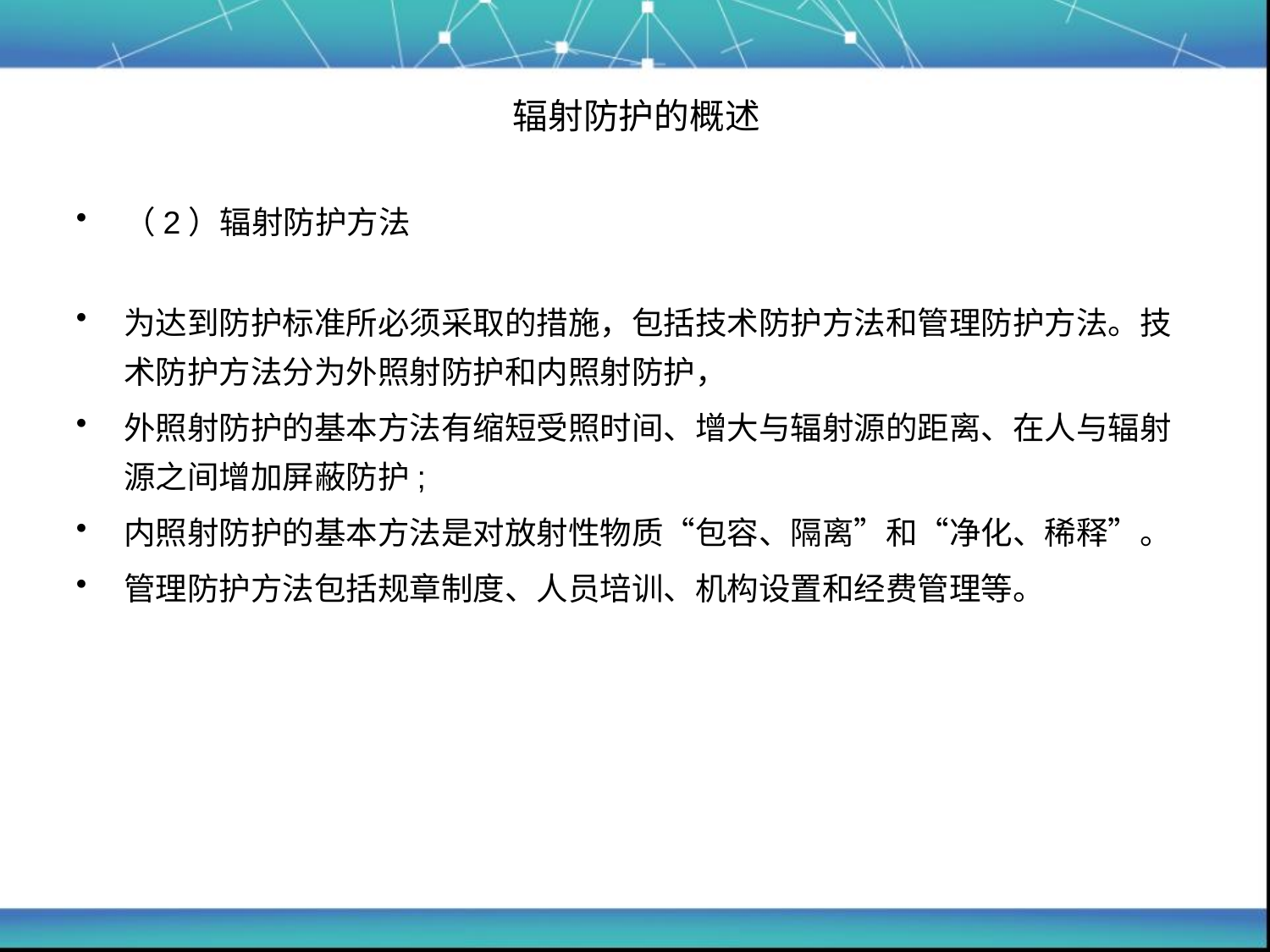

# 辐射防护的概述
（2）辐射防护方法

为达到防护标准所必须采取的措施，包括技术防护方法和管理防护方法。技术防护方法分为外照射防护和内照射防护，
外照射防护的基本方法有缩短受照时间、增大与辐射源的距离、在人与辐射源之间增加屏蔽防护;
内照射防护的基本方法是对放射性物质“包容、隔离”和“净化、稀释”。
管理防护方法包括规章制度、人员培训、机构设置和经费管理等。